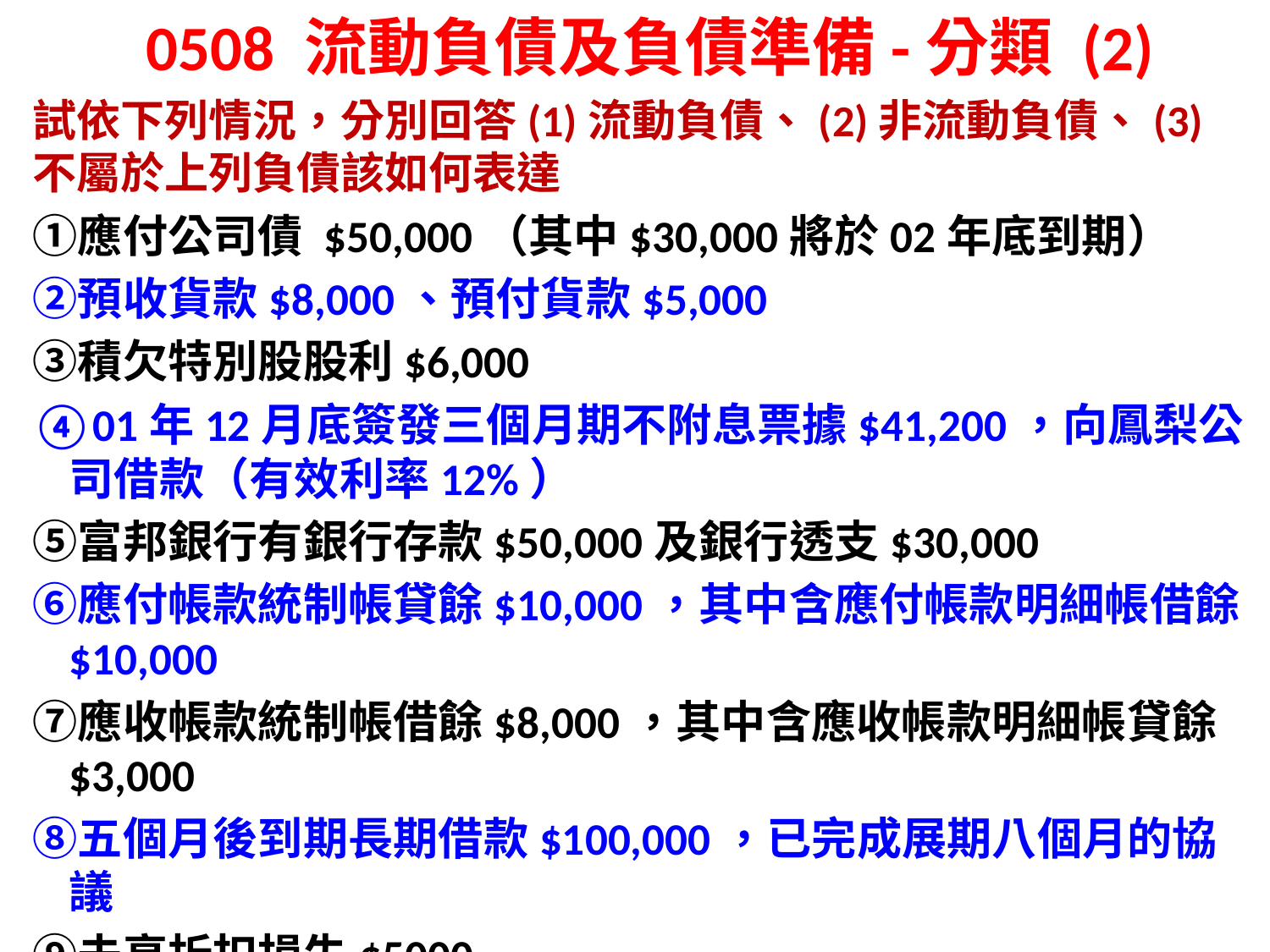

# 0508 流動負債及負債準備-分類 (2)
試依下列情況，分別回答(1)流動負債、(2)非流動負債、(3)不屬於上列負債該如何表達
應付公司債 $50,000（其中$30,000將於02年底到期）
預收貨款$8,000、預付貨款$5,000
積欠特別股股利$6,000
01年12月底簽發三個月期不附息票據$41,200，向鳳梨公司借款（有效利率12%）
富邦銀行有銀行存款$50,000及銀行透支$30,000
應付帳款統制帳貸餘$10,000，其中含應付帳款明細帳借餘$10,000
應收帳款統制帳借餘$8,000，其中含應收帳款明細帳貸餘$3,000
五個月後到期長期借款$100,000，已完成展期八個月的協議
未享折扣損失$5000